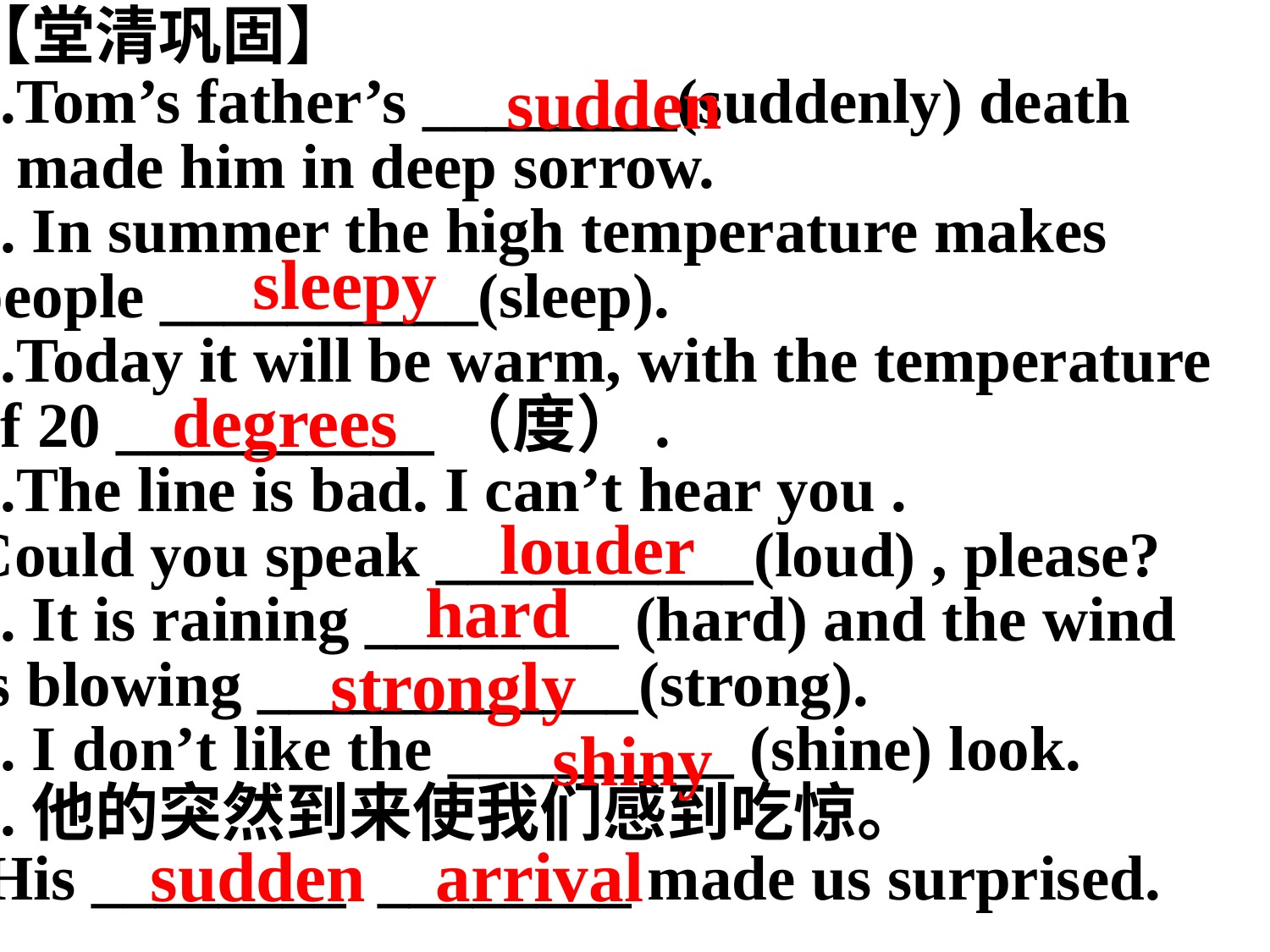

【堂清巩固】
Tom’s father’s ________(suddenly) death
   made him in deep sorrow.
2. In summer the high temperature makes
people __________(sleep).
3.Today it will be warm, with the temperature
of 20 __________（度）.
4.The line is bad. I can’t hear you .
Could you speak __________(loud) , please?
5. It is raining ________ (hard) and the wind
is blowing ____________(strong).
6. I don’t like the _________ (shine) look.
7.他的突然到来使我们感到吃惊。
 His ________  ________ made us surprised.
sudden
sleepy
degrees
louder
hard
strongly
shiny
sudden    arrival